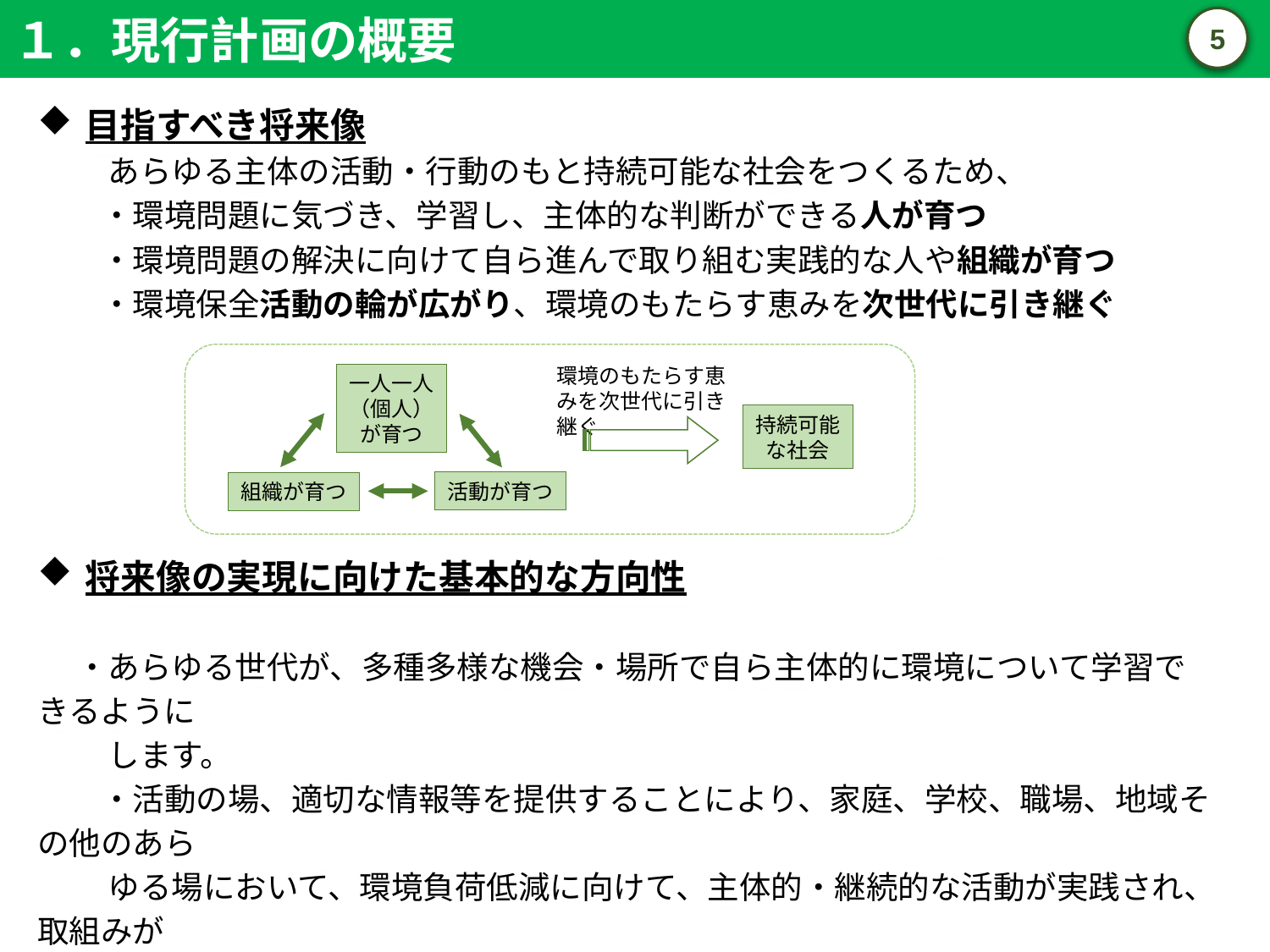

１．現行計画の概要
5
目指すべき将来像
　　あらゆる主体の活動・行動のもと持続可能な社会をつくるため、
　　・環境問題に気づき、学習し、主体的な判断ができる人が育つ
　　・環境問題の解決に向けて自ら進んで取り組む実践的な人や組織が育つ
　　・環境保全活動の輪が広がり、環境のもたらす恵みを次世代に引き継ぐ

将来像の実現に向けた基本的な方向性　　将来像の実現に向け、府民、民間
　 ・あらゆる世代が、多種多様な機会・場所で自ら主体的に環境について学習できるように
　　 します。
　　・活動の場、適切な情報等を提供することにより、家庭、学校、職場、地域その他のあら
　　 ゆる場において、環境負荷低減に向けて、主体的・継続的な活動が実践され、取組みが
　　 広がるように支援します。
　　・多様なテーマにおけるあらゆる事業・活動において、「環境」という要素を意識することで、
　　 活動の広がりを図ります。

環境のもたらす恵みを次世代に引き継ぐ
一人一人
（個人）
が育つ
持続可能
な社会

活動が育つ
組織が育つ